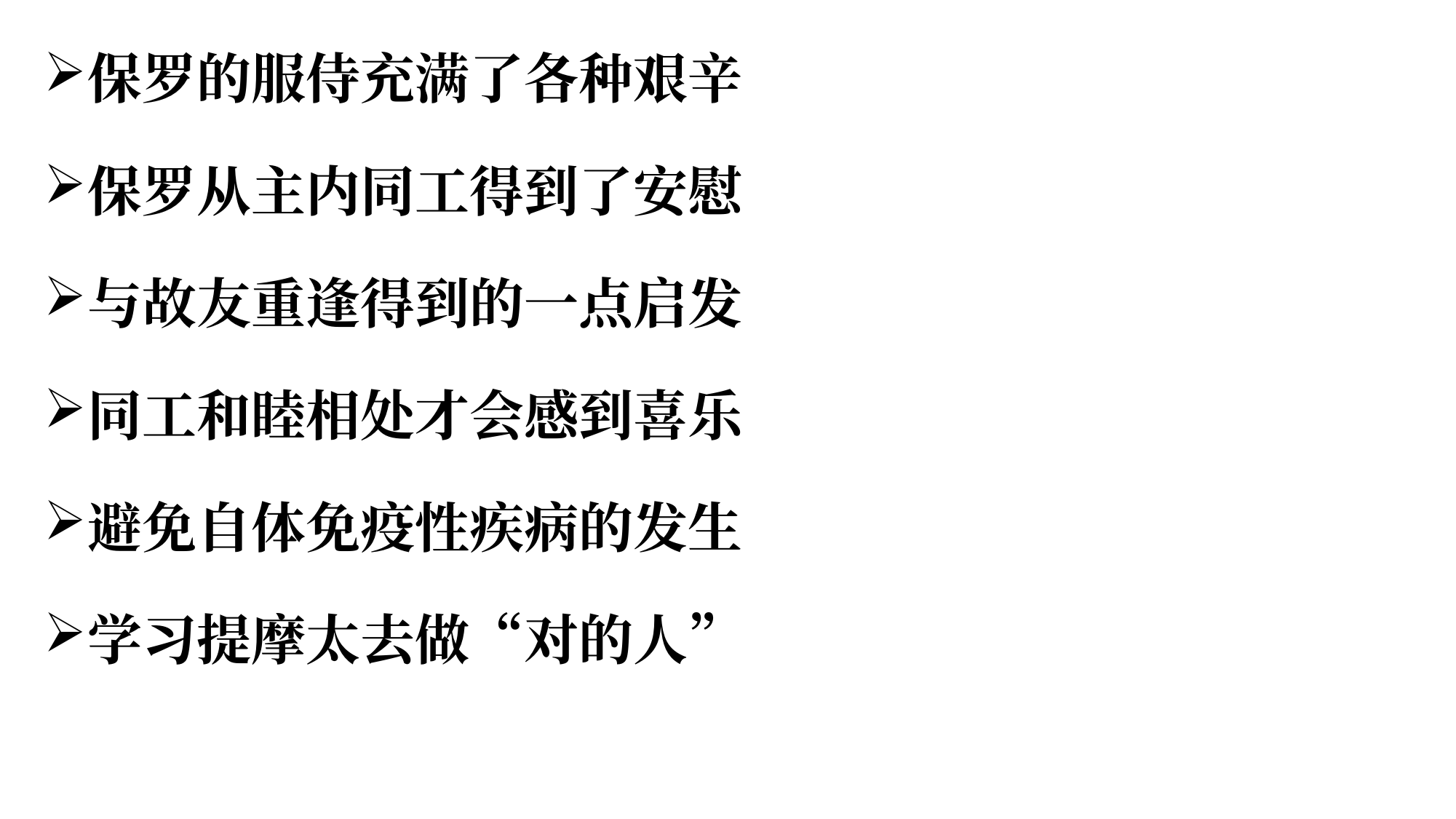

保罗的服侍充满了各种艰辛

保罗从主内同工得到了安慰

与故友重逢得到的一点启发

同工和睦相处才会感到喜乐

避免自体免疫性疾病的发生

学习提摩太去做“对的人”